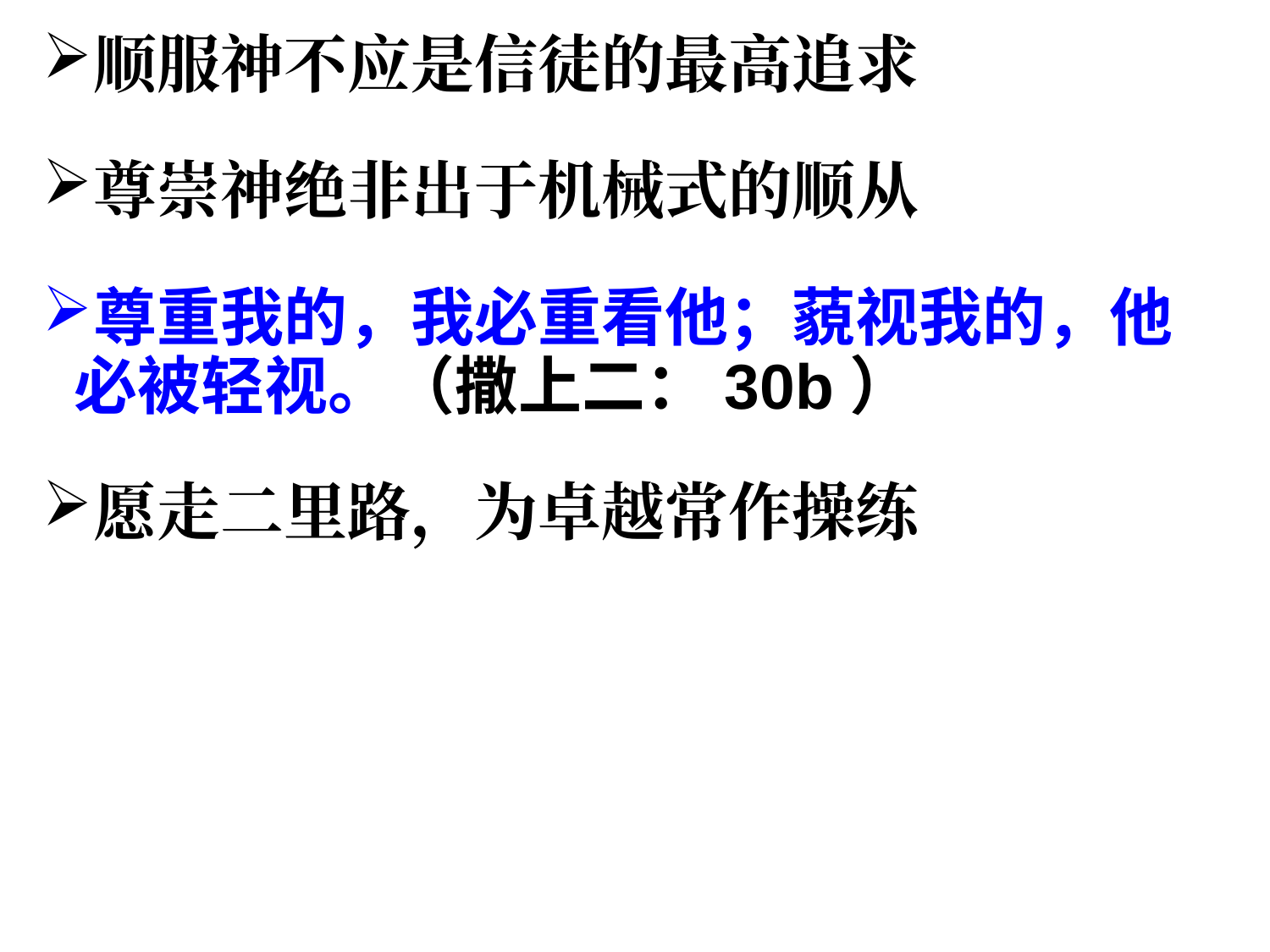

顺服神不应是信徒的最高追求

尊崇神绝非出于机械式的顺从

尊重我的，我必重看他；藐视我的，他必被轻视。（撒上二：30b）

愿走二里路，为卓越常作操练